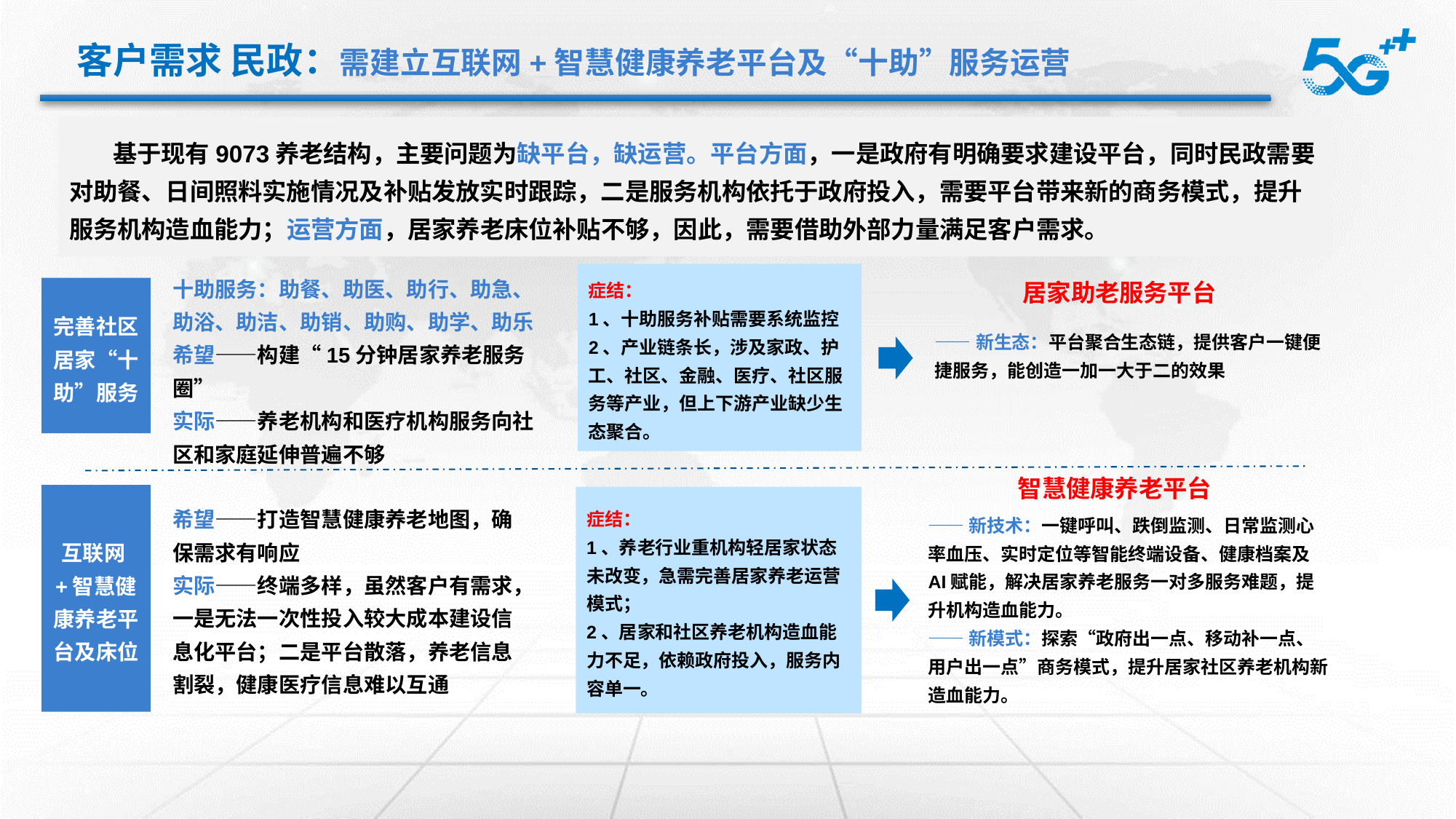

客户需求 民政：需建立互联网+智慧健康养老平台及“十助”服务运营
       基于现有9073养老结构，主要问题为缺平台，缺运营。平台方面，一是政府有明确要求建设平台，同时民政需要对助餐、日间照料实施情况及补贴发放实时跟踪，二是服务机构依托于政府投入，需要平台带来新的商务模式，提升服务机构造血能力；运营方面，居家养老床位补贴不够，因此，需要借助外部力量满足客户需求。
十助服务：助餐、助医、助行、助急、助浴、助洁、助销、助购、助学、助乐
希望——构建“15分钟居家养老服务圈”
实际——养老机构和医疗机构服务向社区和家庭延伸普遍不够
居家助老服务平台
症结：
1、十助服务补贴需要系统监控
2、产业链条长，涉及家政、护工、社区、金融、医疗、社区服务等产业，但上下游产业缺少生态聚合。
完善社区居家“十助”服务
——新生态：平台聚合生态链，提供客户一键便捷服务，能创造一加一大于二的效果

智慧健康养老平台
互联网+智慧健康养老平台及床位
症结：
1、养老行业重机构轻居家状态未改变，急需完善居家养老运营模式；
2、居家和社区养老机构造血能力不足，依赖政府投入，服务内容单一。
希望——打造智慧健康养老地图，确保需求有响应
实际——终端多样，虽然客户有需求，一是无法一次性投入较大成本建设信息化平台；二是平台散落，养老信息割裂，健康医疗信息难以互通
——新技术：一键呼叫、跌倒监测、日常监测心率血压、实时定位等智能终端设备、健康档案及AI赋能，解决居家养老服务一对多服务难题，提升机构造血能力。
——新模式：探索“政府出一点、移动补一点、用户出一点”商务模式，提升居家社区养老机构新造血能力。